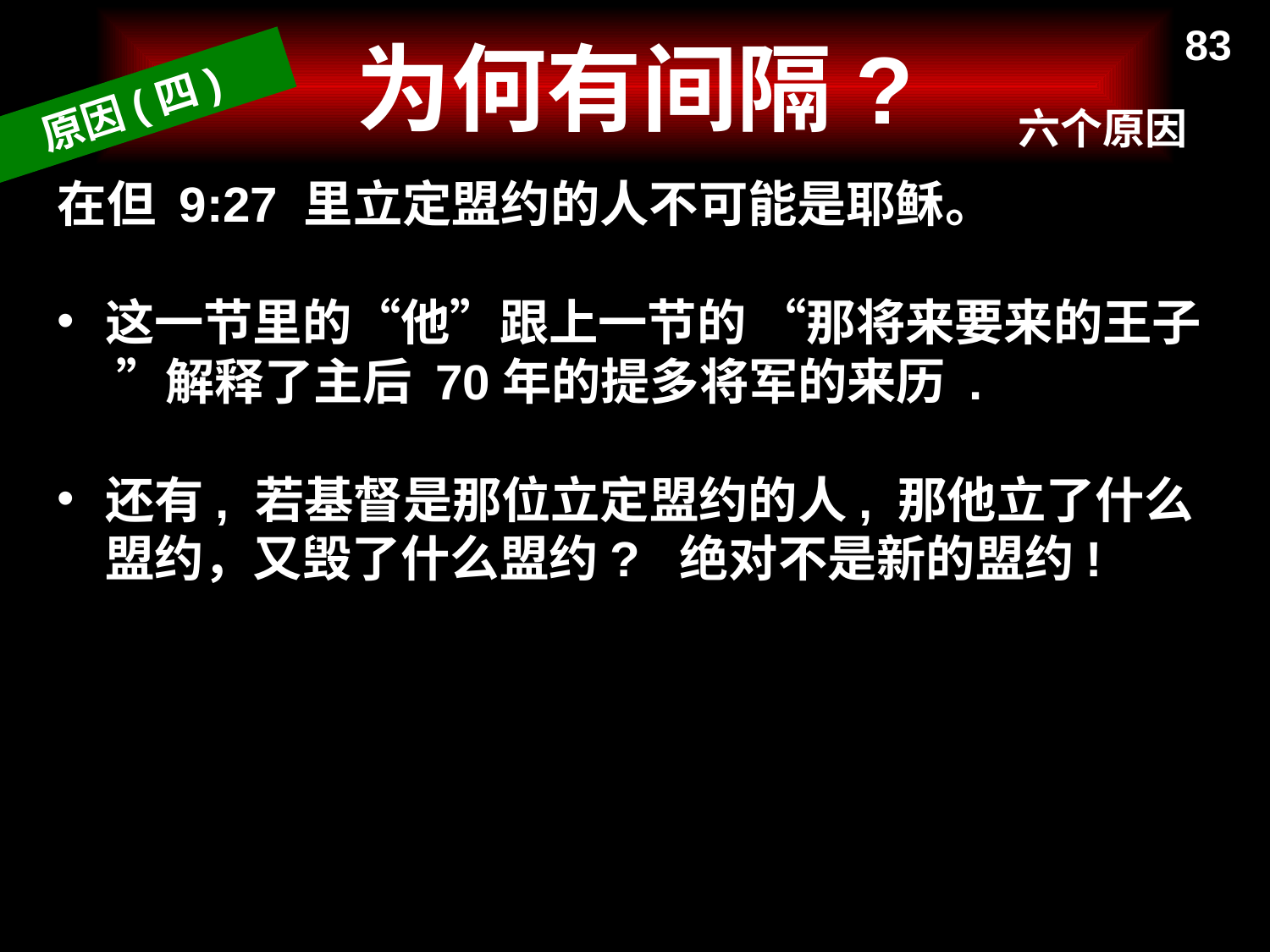

OTS 541
552a
# 为何有间隔?
83
原因(四)
六个原因

在但 9:27 里立定盟约的人不可能是耶稣。

这一节里的“他”跟上一节的 “那将来要来的王子 ”解释了主后 70年的提多将军的来历 .

还有, 若基督是那位立定盟约的人, 那他立了什么盟约，又毁了什么盟约?  绝对不是新的盟约!